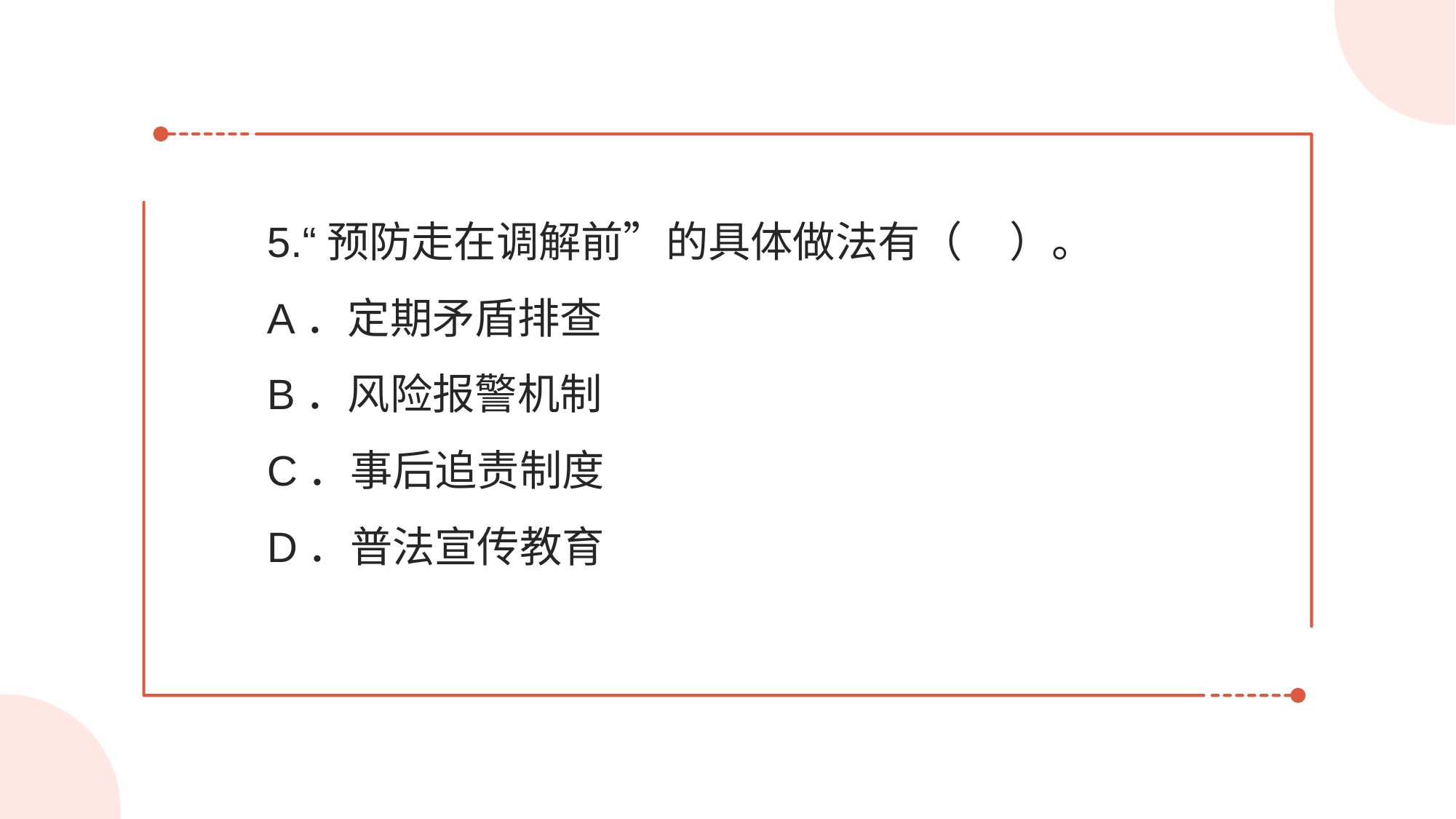

5.“预防走在调解前”的具体做法有（     ）。
A．定期矛盾排查
B．风险报警机制
C．事后追责制度
D．普法宣传教育

#